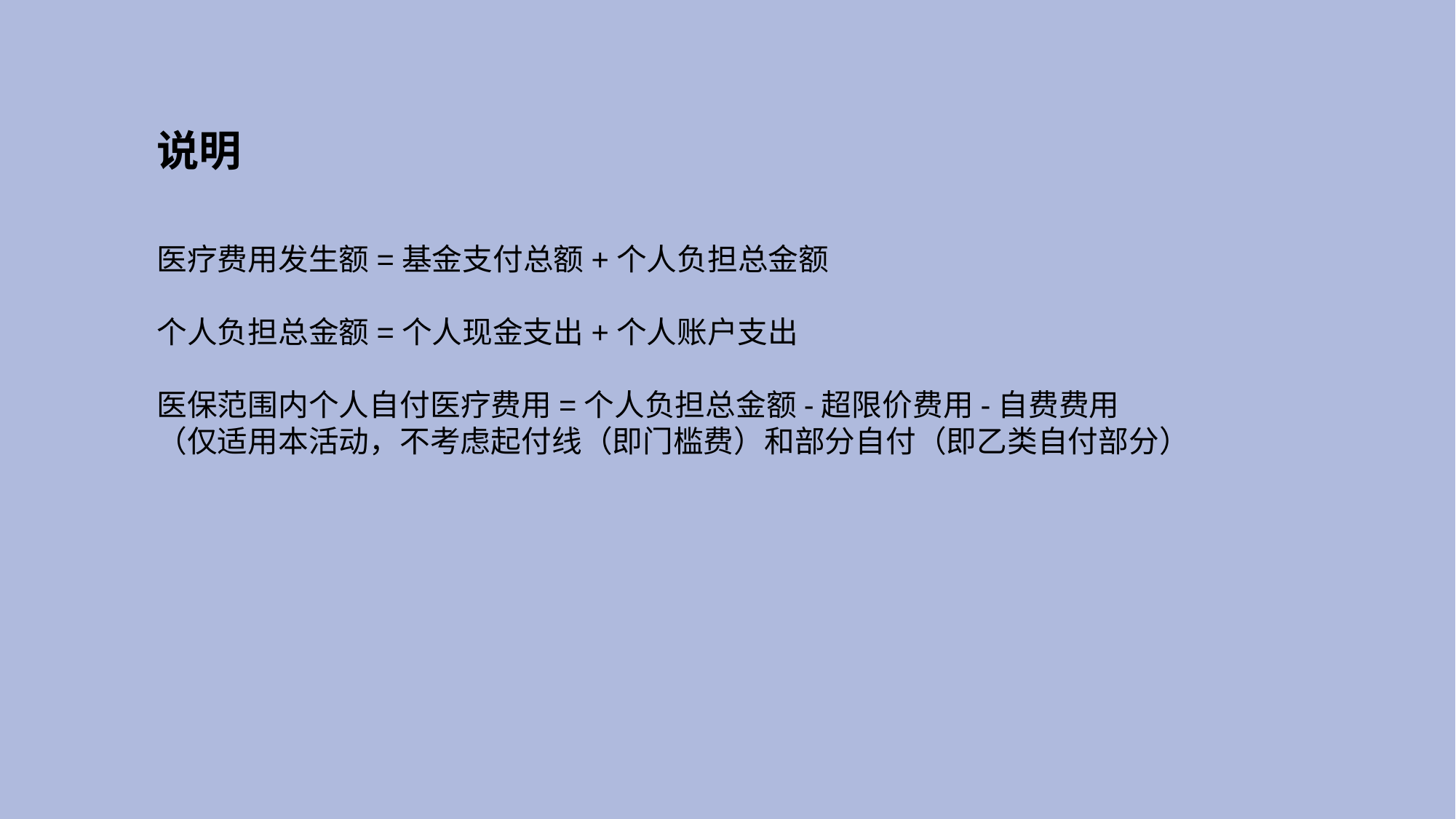

说明

医疗费用发生额=基金支付总额+个人负担总金额

个人负担总金额=个人现金支出+个人账户支出

医保范围内个人自付医疗费用=个人负担总金额-超限价费用-自费费用
（仅适用本活动，不考虑起付线（即门槛费）和部分自付（即乙类自付部分）